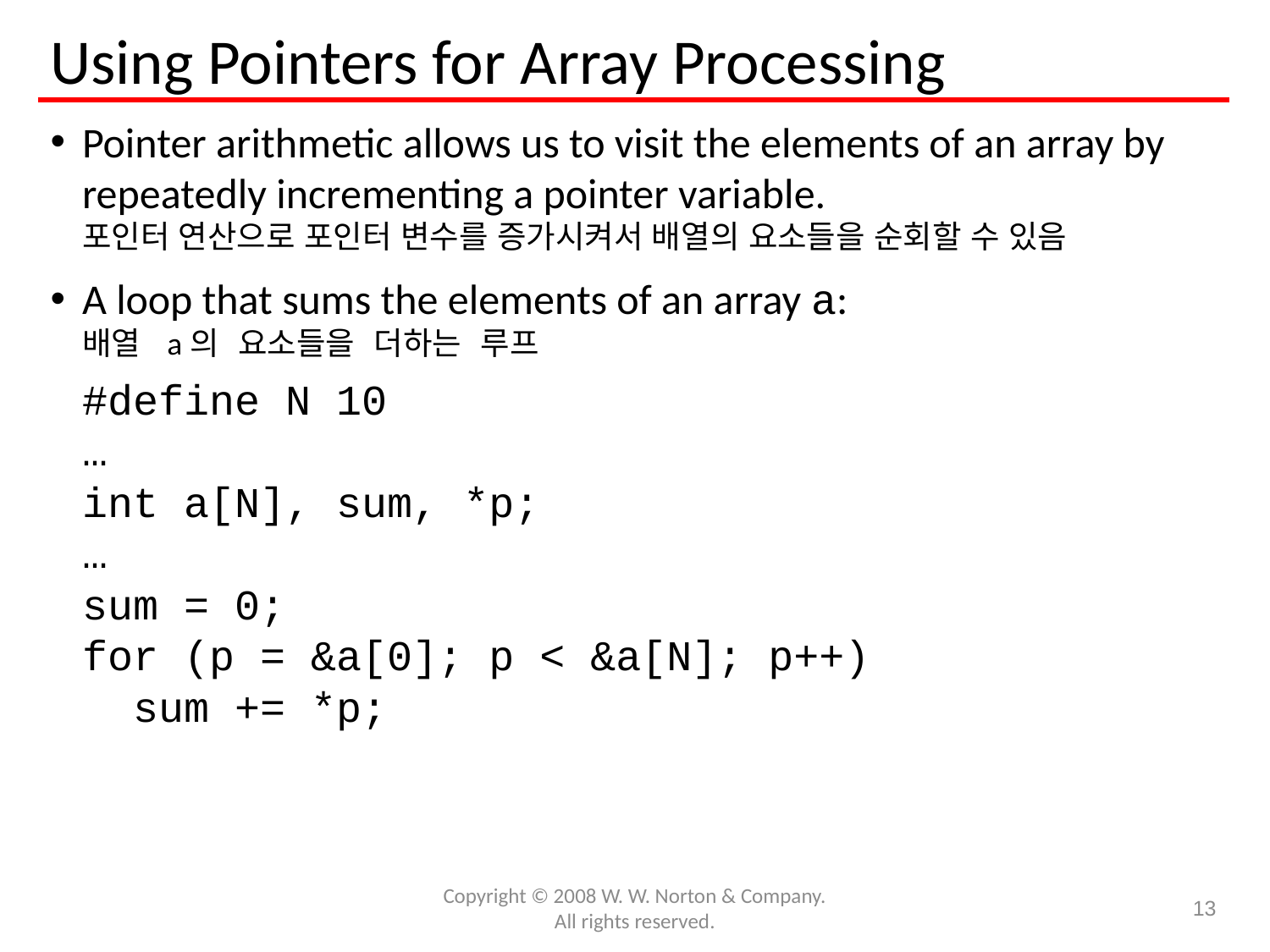

# Using Pointers for Array Processing
Pointer arithmetic allows us to visit the elements of an array by repeatedly incrementing a pointer variable.
포인터 연산으로 포인터 변수를 증가시켜서 배열의 요소들을 순회할 수 있음
A loop that sums the elements of an array a:
배열 a의 요소들을 더하는 루프
	#define N 10
	…
	int a[N], sum, *p;
	…
	sum = 0;
	for (p = &a[0]; p < &a[N]; p++)
	  sum += *p;
Copyright © 2008 W. W. Norton & Company.
All rights reserved.
13